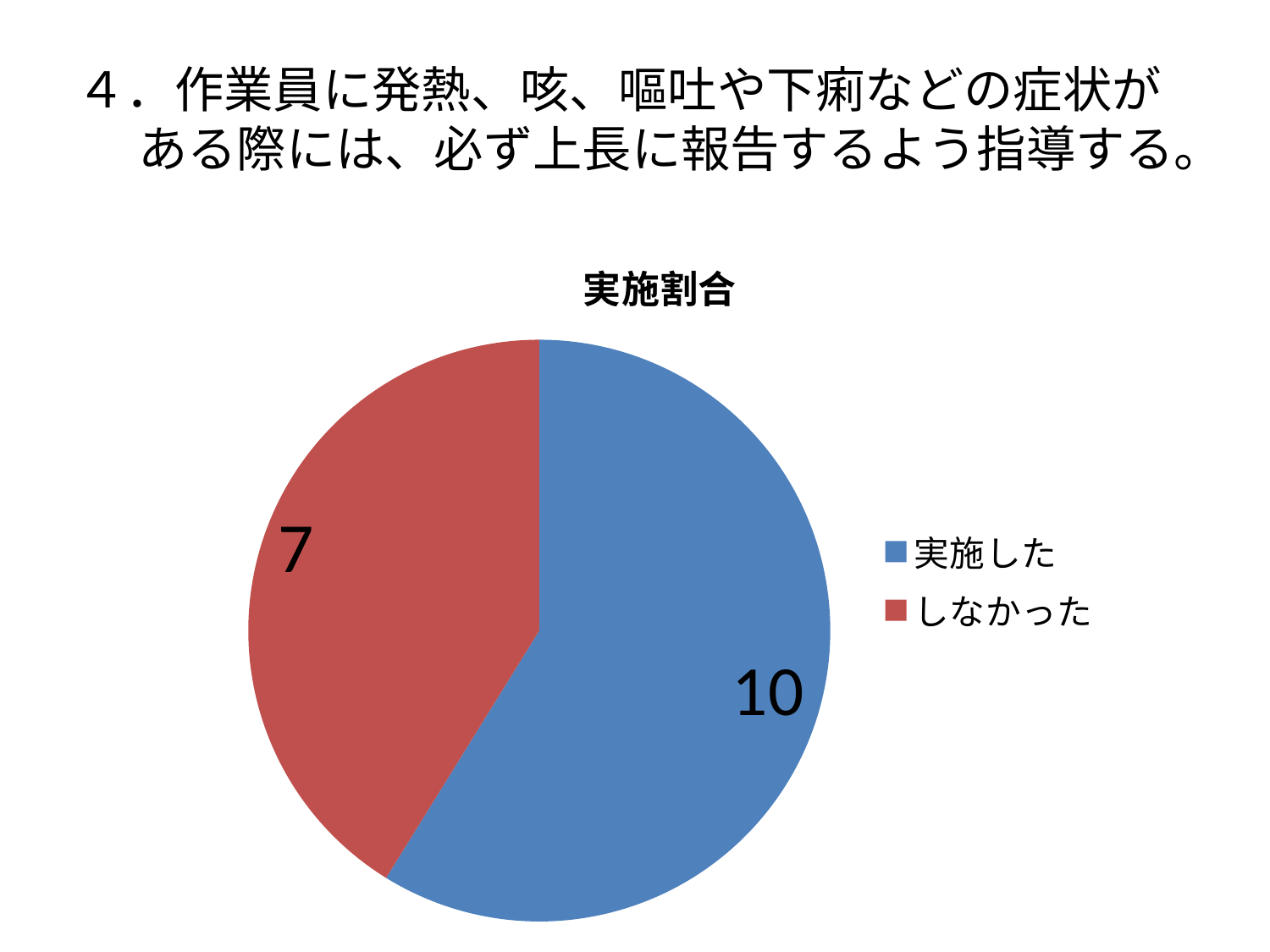

# ４．作業員に発熱、咳、嘔吐や下痢などの症状がある際には、必ず上長に報告するよう指導する。

### Chart:

| Category | 実施割合 |
|---|---|
| 実施した | 10.0 |
| しなかった | 7.0 |